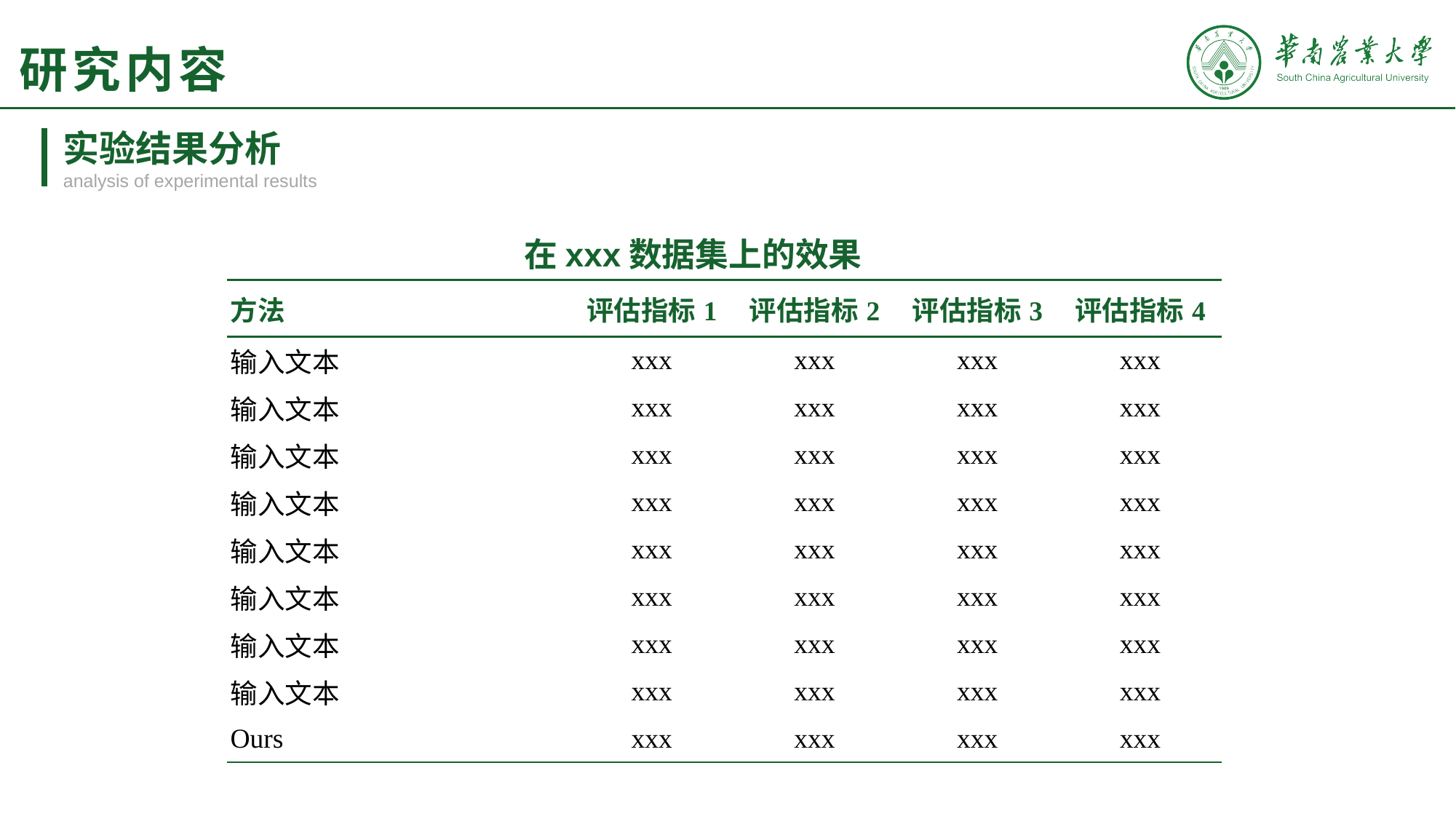

# 研究内容
实验结果分析
analysis of experimental results
在xxx数据集上的效果
在xxx数据集上的效果
| 方法 | 评估指标1 | 评估指标2 | 评估指标3 | 评估指标4 |
| --- | --- | --- | --- | --- |
| 输入文本 | xxx | xxx | xxx | xxx |
| 输入文本 | xxx | xxx | xxx | xxx |
| 输入文本 | xxx | xxx | xxx | xxx |
| 输入文本 | xxx | xxx | xxx | xxx |
| 输入文本 | xxx | xxx | xxx | xxx |
| 输入文本 | xxx | xxx | xxx | xxx |
| 输入文本 | xxx | xxx | xxx | xxx |
| 输入文本 | xxx | xxx | xxx | xxx |
| Ours | xxx | xxx | xxx | xxx |